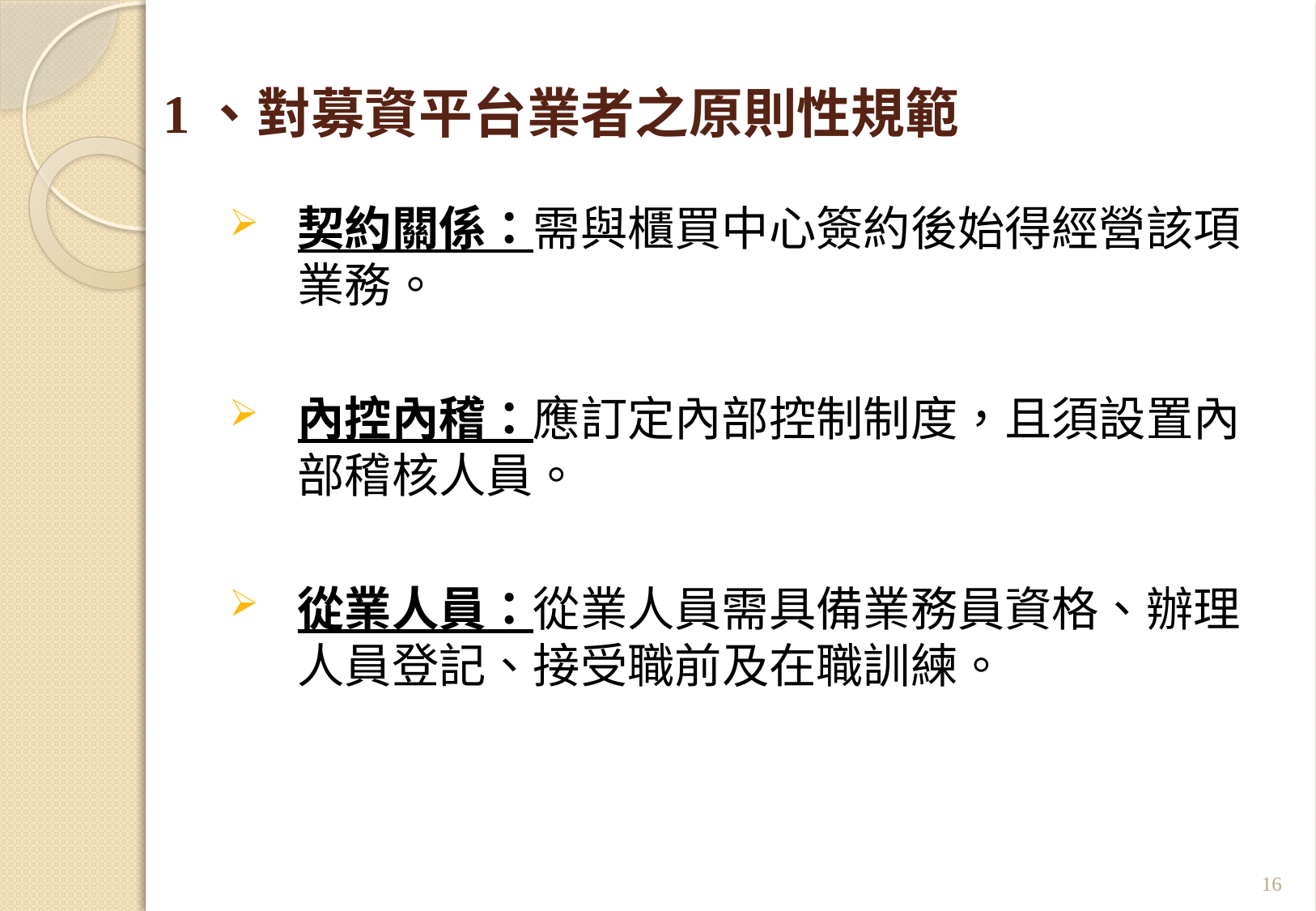

# 1、對募資平台業者之原則性規範
契約關係：需與櫃買中心簽約後始得經營該項業務。

內控內稽：應訂定內部控制制度，且須設置內部稽核人員。

從業人員：從業人員需具備業務員資格、辦理人員登記、接受職前及在職訓練。
16